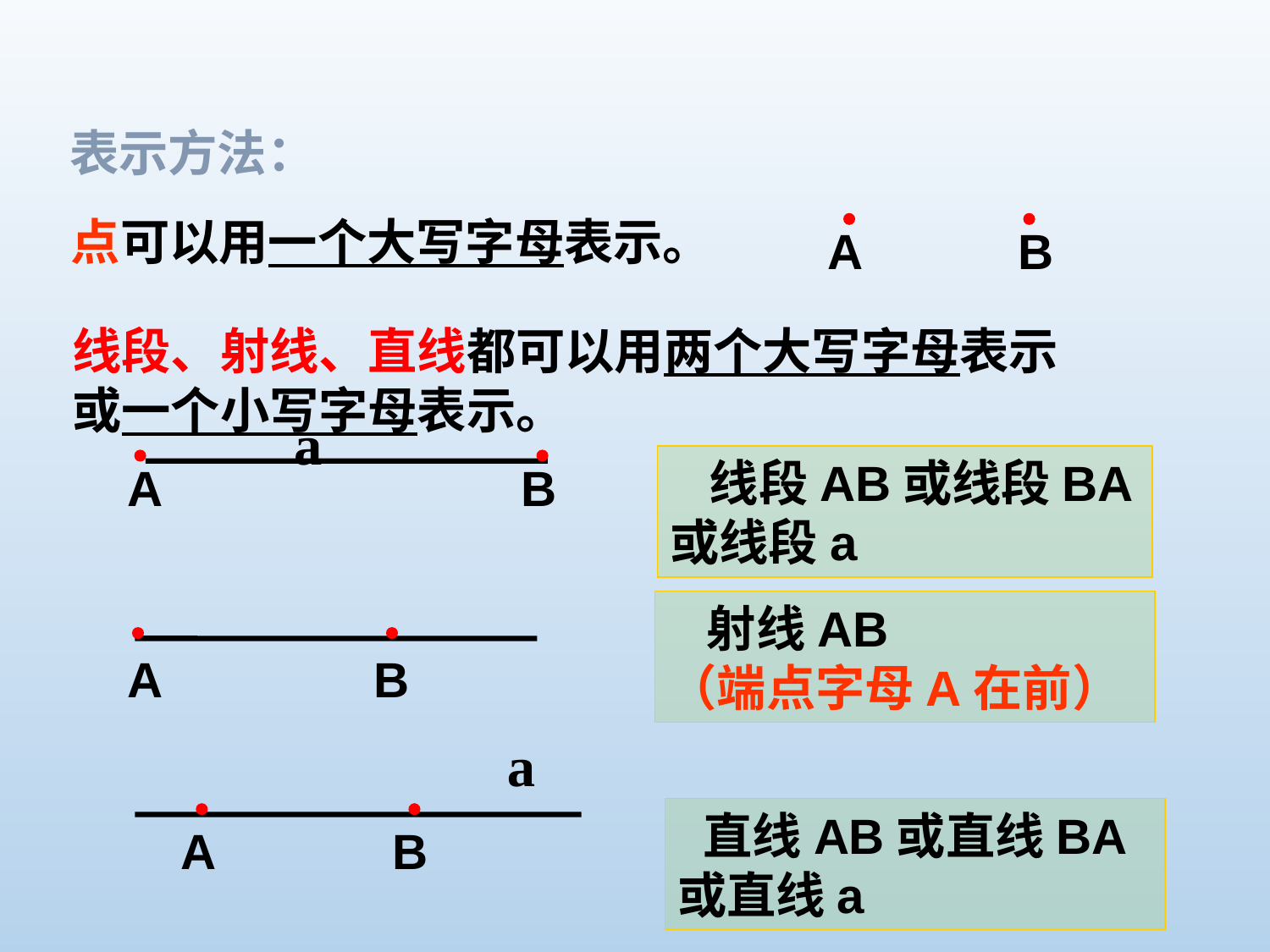

表示方法：
点可以用一个大写字母表示。
A

B

线段、射线、直线都可以用两个大写字母表示
或一个小写字母表示。
a
  线段AB或线段BA或线段a

A
B
A
B
A
B
  射线AB
（端点字母A在前）

a
 直线AB或直线BA或直线a